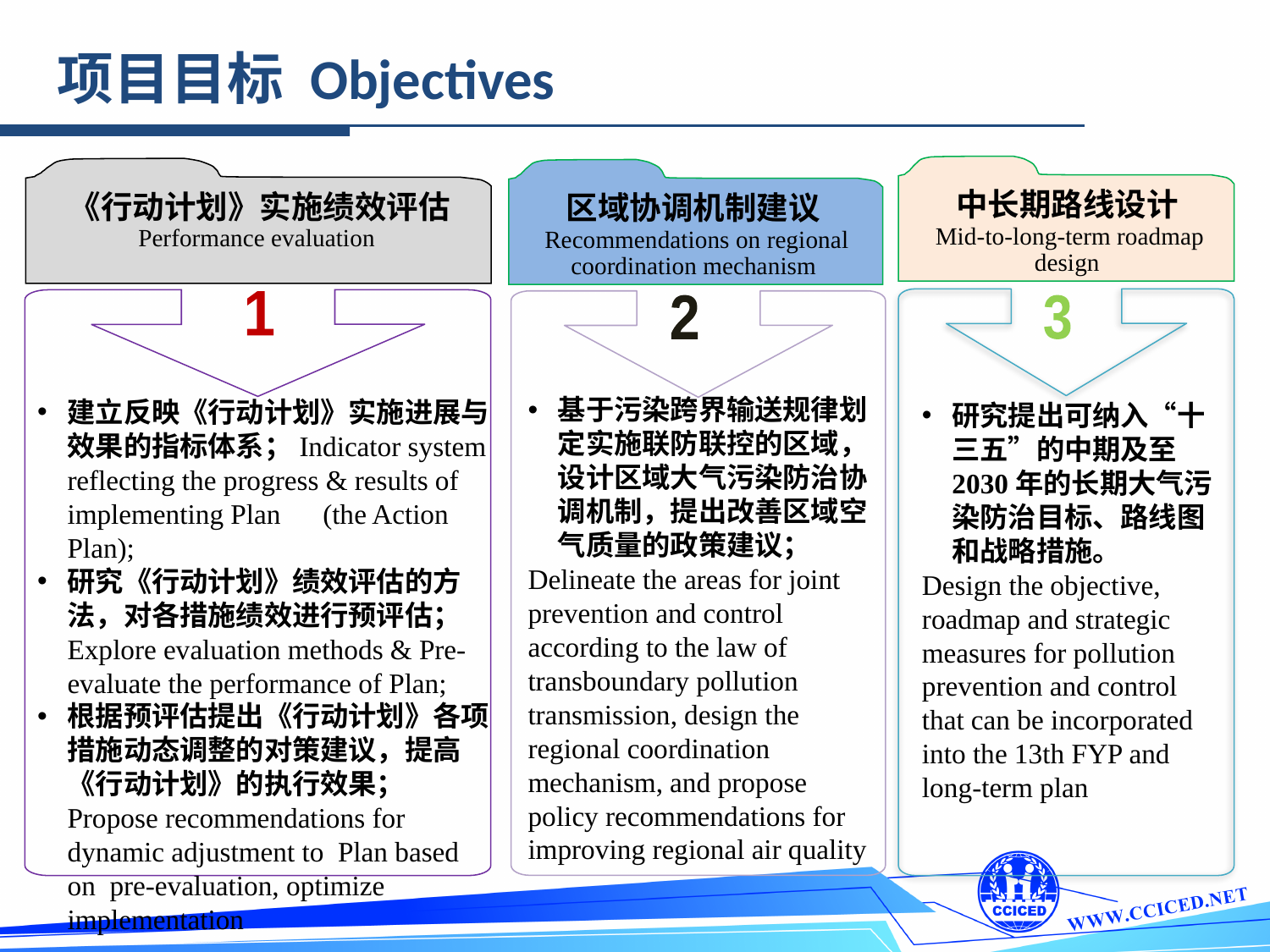

项目目标 Objectives
中长期路线设计
 Mid-to-long-term roadmap design
《行动计划》实施绩效评估
Performance evaluation
区域协调机制建议Recommendations on regional coordination mechanism
1
2
3

基于污染跨界输送规律划定实施联防联控的区域，设计区域大气污染防治协调机制，提出改善区域空气质量的政策建议；
Delineate the areas for joint prevention and control according to the law of transboundary pollution transmission, design the regional coordination mechanism, and propose policy recommendations for improving regional air quality
建立反映《行动计划》实施进展与效果的指标体系；Indicator system reflecting the progress & results of implementing Plan　(the Action Plan);
研究《行动计划》绩效评估的方法，对各措施绩效进行预评估；Explore evaluation methods & Pre-evaluate the performance of Plan;
根据预评估提出《行动计划》各项措施动态调整的对策建议，提高《行动计划》的执行效果；Propose recommendations for dynamic adjustment to  Plan based on  pre-evaluation, optimize implementation
研究提出可纳入“十三五”的中期及至2030年的长期大气污染防治目标、路线图和战略措施。
Design the objective, roadmap and strategic measures for pollution prevention and control that can be incorporated into the 13th FYP and
long-term plan